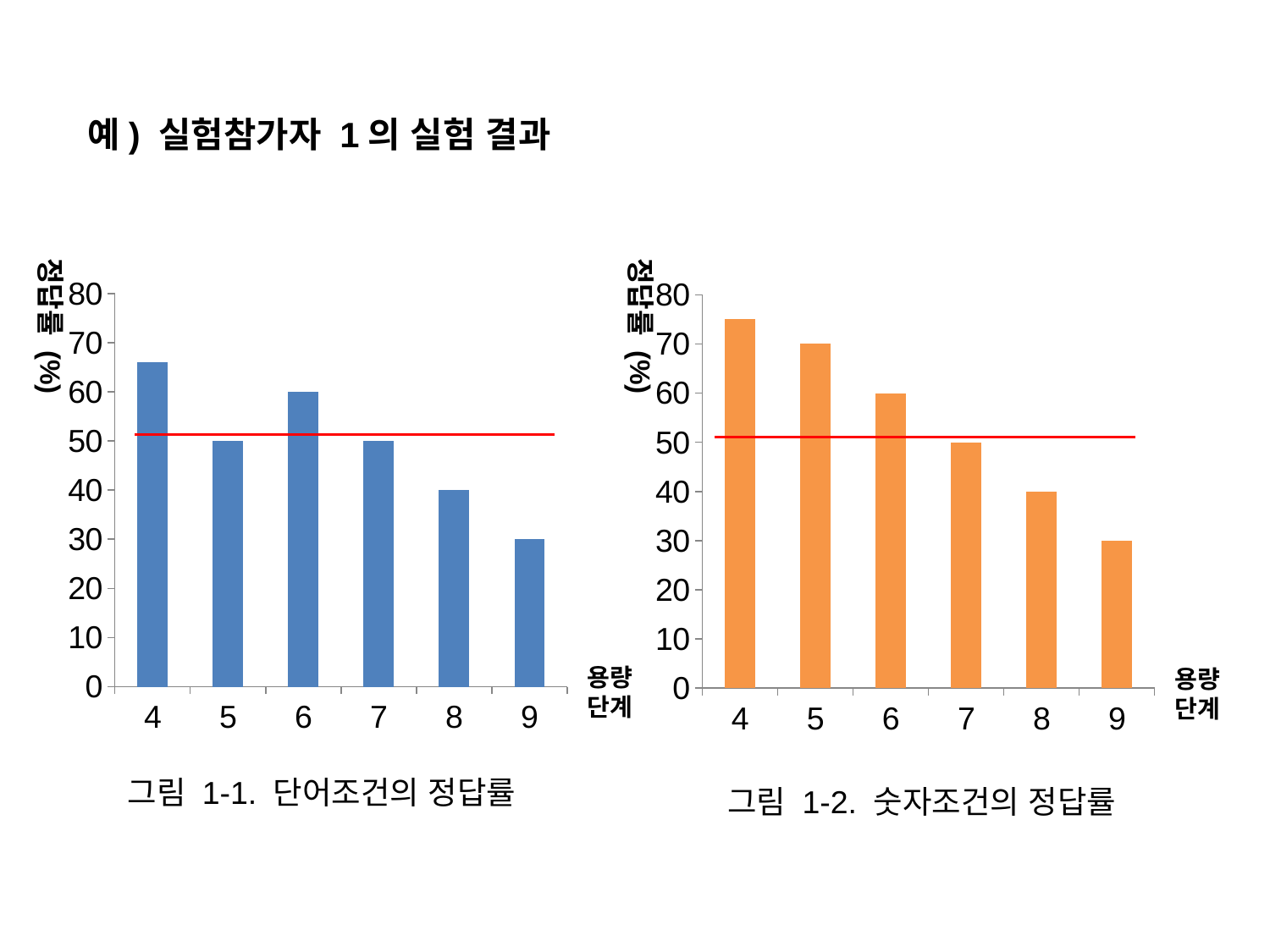

예) 실험참가자 1의 실험 결과
정답률 (%)
정답률 (%)

### Chart

| Category | 정답률 |
|---|---|
| 4 | 66.0 |
| 5 | 50.0 |
| 6 | 60.0 |
| 7 | 50.0 |
| 8 | 40.0 |
| 9 | 30.0 |

### Chart

| Category | 정답률 |
|---|---|
| 4 | 75.0 |
| 5 | 70.0 |
| 6 | 60.0 |
| 7 | 50.0 |
| 8 | 40.0 |
| 9 | 30.0 |
용량
단계
용량
단계
그림 1-1. 단어조건의 정답률
그림 1-2. 숫자조건의 정답률